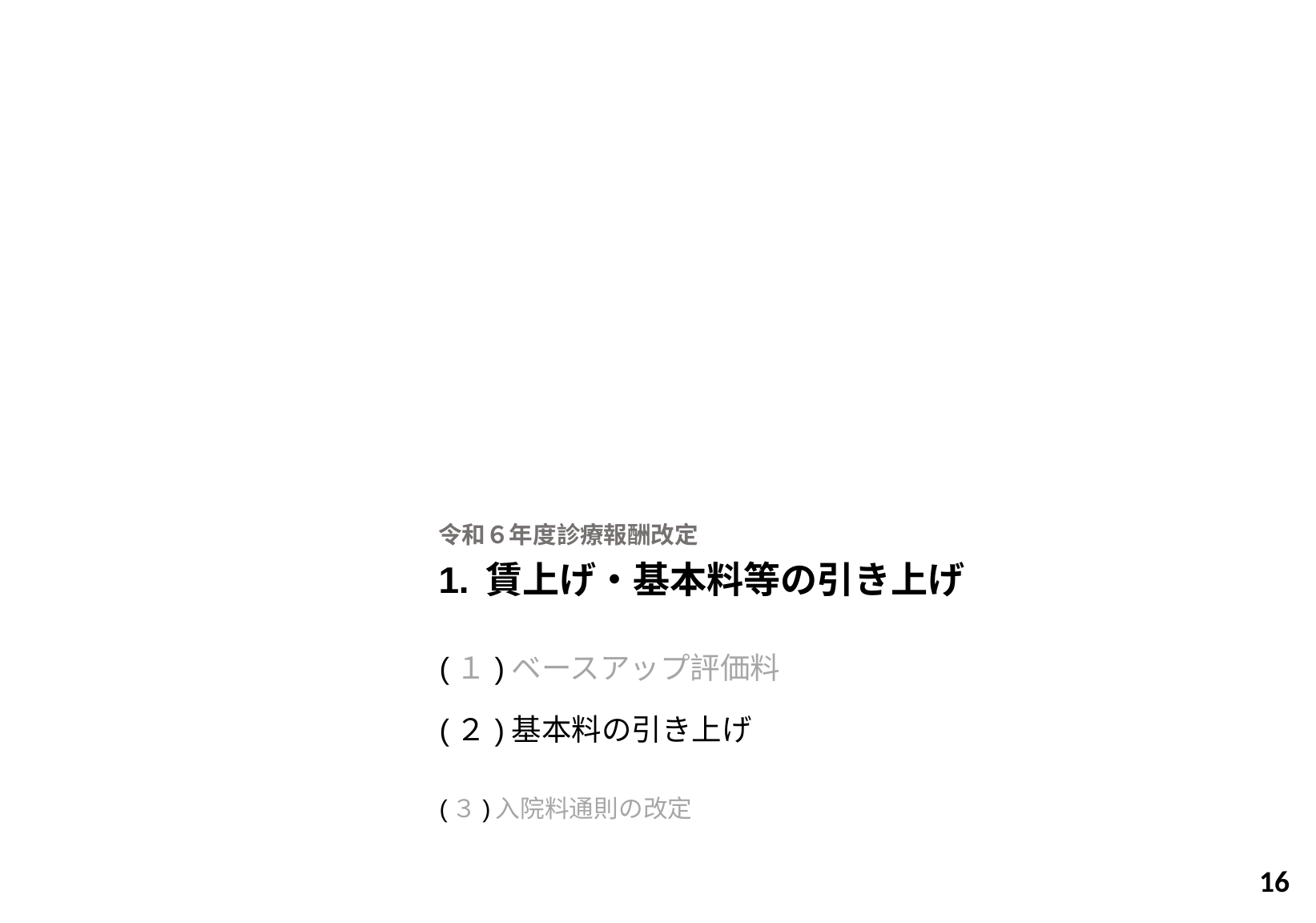

令和６年度診療報酬改定
1. 賃上げ・基本料等の引き上げ
(１)ベースアップ評価料
(２)基本料の引き上げ
(３)入院料通則の改定
16